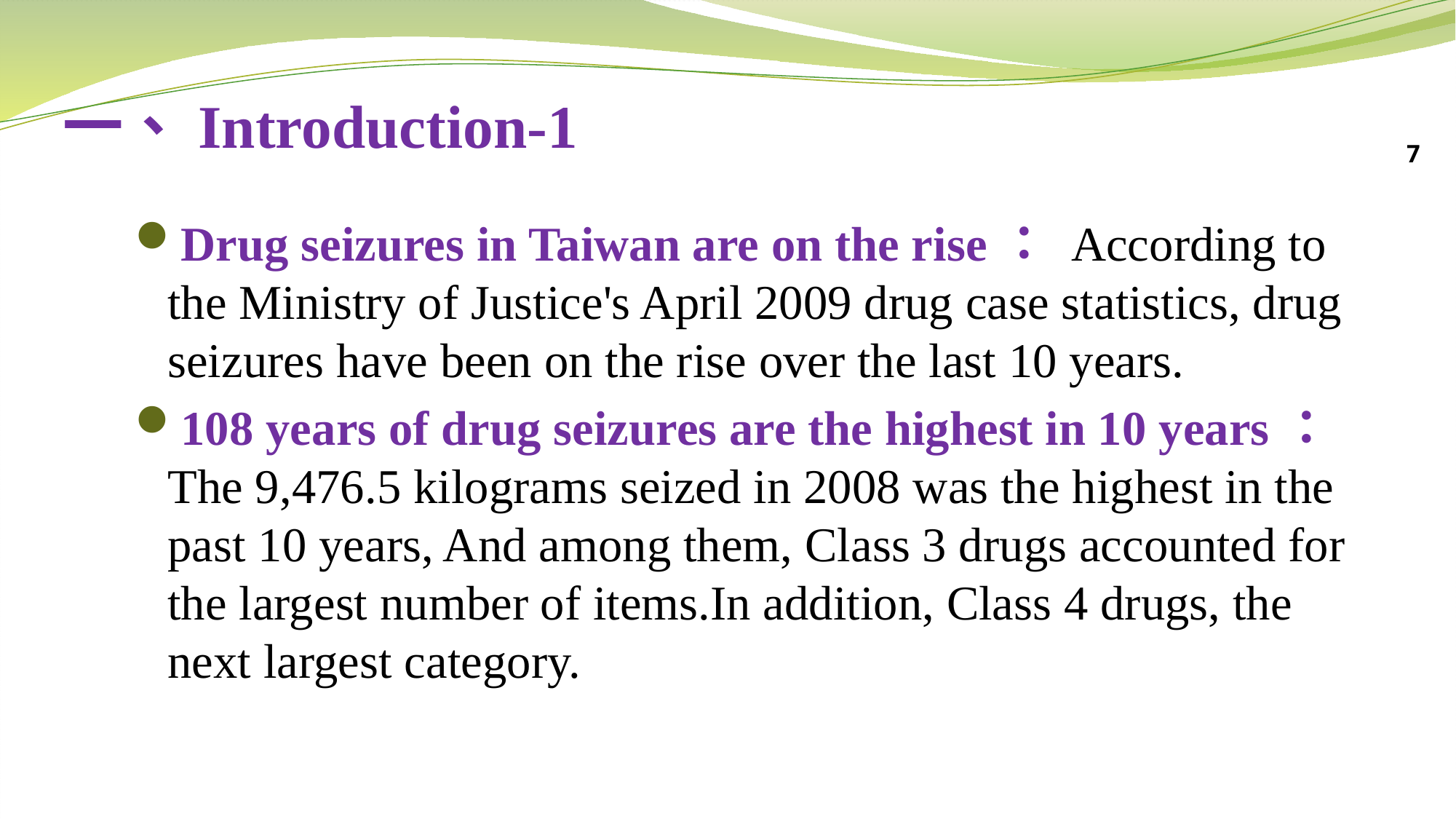

# 一、Introduction-1
7

Drug seizures in Taiwan are on the rise： According to the Ministry of Justice's April 2009 drug case statistics, drug seizures have been on the rise over the last 10 years.
108 years of drug seizures are the highest in 10 years： The 9,476.5 kilograms seized in 2008 was the highest in the past 10 years, And among them, Class 3 drugs accounted for the largest number of items.In addition, Class 4 drugs, the next largest category.